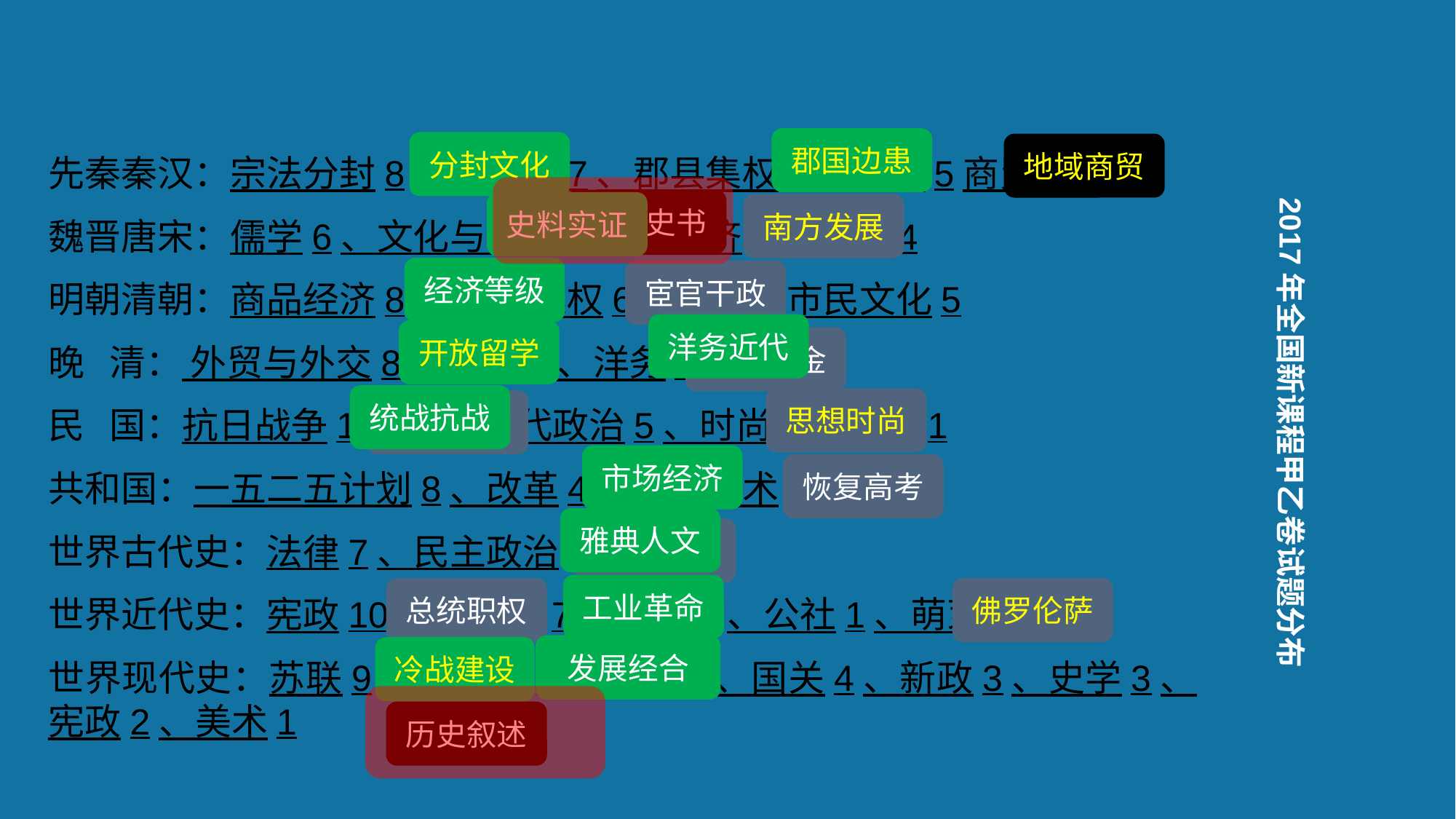

对2017年全国卷每个版块的考点进行频率热点整理

郡国边患
分封文化
地域商贸
先秦秦汉：宗法分封8、儒与史7、郡县集权5、农耕5商贸1
魏晋唐宋：儒学6、文化与史6、商品经济5、农耕4
明朝清朝：商品经济8、 专制集权6、理学与市民文化5
晚   清： 外贸与外交8、维新7、洋务5、政治2
民   国：抗日战争10、20年代政治5、时尚4、解放1
共和国：一五二五计划8、改革4、教育艺术4
世界古代史：法律7、民主政治4、人文3
世界近代史：宪政10、工业化7、科技2、公社1、萌芽1
世界现代史：苏联9、全球化5、欧盟5、国关4、新政3、史学3、宪政2、美术1

 2017年全国新课程甲乙卷试题分布
官修史书
史料实证
南方发展
经济等级
宦官干政
洋务近代
开放留学
洋务资金
统战抗战
思想时尚
中共壮大
市场经济
恢复高考
雅典人文
雅典民主
工业革命
总统职权
佛罗伦萨
发展经合
冷战建设

历史叙述